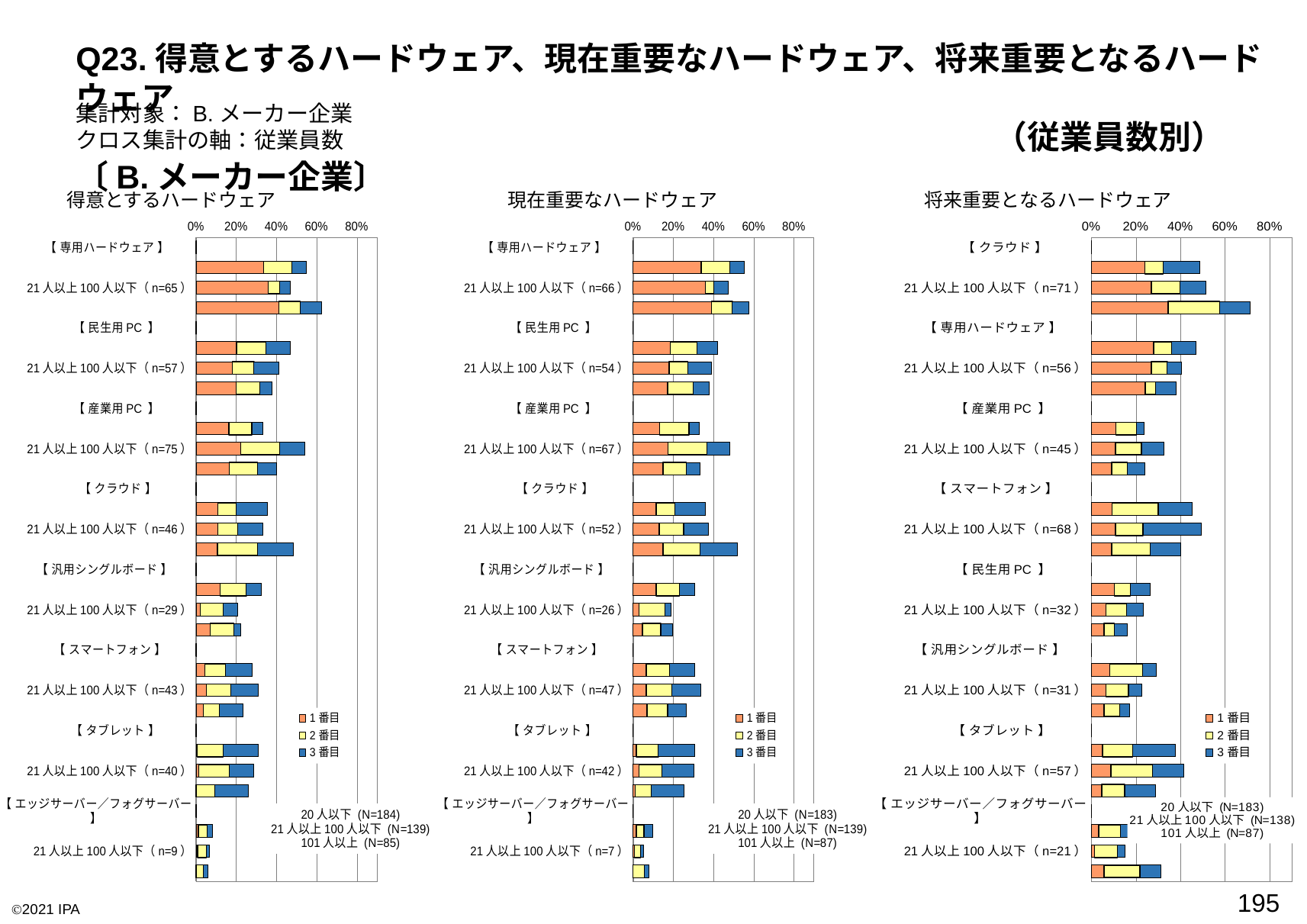

Q23.得意とするハードウェア、現在重要なハードウェア、将来重要となるハードウェア
　　　　　　　　　　　　　　　　　　　　　　　　　　　　（従業員数別） 〔B.メーカー企業〕
集計対象：B.メーカー企業
クロス集計の軸：従業員数
得意とするハードウェア
現在重要なハードウェア
将来重要となるハードウェア

### Chart:

| Category | 1番目 | 2番目 | 3番目 |
|---|---|---|---|
| 【 専用ハードウェア 】        | 0.0 | 0.0 | 0.0 |
| 20人以下（n=101） | 0.33695652173913043 | 0.14130434782608695 | 0.07065217391304347 |
| 21人以上100人以下（n=65） | 0.3597122302158273 | 0.05755395683453238 | 0.050359712230215826 |
| 101人以上（n=53） | 0.4117647058823529 | 0.10588235294117647 | 0.10588235294117647 |
| 【 民生用PC 】           | 0.0 | 0.0 | 0.0 |
| 20人以下（n=86） | 0.20108695652173914 | 0.14673913043478262 | 0.11956521739130435 |
| 21人以上100人以下（n=57） | 0.17985611510791366 | 0.1079136690647482 | 0.1223021582733813 |
| 101人以上（n=32） | 0.2 | 0.11764705882352941 | 0.058823529411764705 |
| 【 産業用PC 】           | 0.0 | 0.0 | 0.0 |
| 20人以下（n=61） | 0.16304347826086957 | 0.11413043478260869 | 0.05434782608695652 |
| 21人以上100人以下（n=75） | 0.22302158273381295 | 0.19424460431654678 | 0.1223021582733813 |
| 101人以上（n=34） | 0.16470588235294117 | 0.1411764705882353 | 0.09411764705882353 |
| 【 クラウド 】            | 0.0 | 0.0 | 0.0 |
| 20人以下（n=65） | 0.10869565217391304 | 0.09239130434782608 | 0.15217391304347827 |
| 21人以上100人以下（n=46） | 0.1079136690647482 | 0.10071942446043165 | 0.1223021582733813 |
| 101人以上（n=41） | 0.10588235294117647 | 0.2 | 0.17647058823529413 |
| 【 汎用シングルボード 】       | 0.0 | 0.0 | 0.0 |
| 20人以下（n=60） | 0.11956521739130435 | 0.13043478260869565 | 0.07608695652173914 |
| 21人以上100人以下（n=29） | 0.02158273381294964 | 0.11510791366906475 | 0.07194244604316546 |
| 101人以上（n=19） | 0.07058823529411765 | 0.11764705882352941 | 0.03529411764705882 |
| 【 スマートフォン 】         | 0.0 | 0.0 | 0.0 |
| 20人以下（n=51） | 0.043478260869565216 | 0.10326086956521739 | 0.13043478260869565 |
| 21人以上100人以下（n=43） | 0.050359712230215826 | 0.1223021582733813 | 0.1366906474820144 |
| 101人以上（n=20） | 0.03529411764705882 | 0.08235294117647059 | 0.11764705882352941 |
| 【 タブレット 】           | 0.0 | 0.0 | 0.0 |
| 20人以下（n=57） | 0.005434782608695652 | 0.13043478260869565 | 0.17391304347826086 |
| 21人以上100人以下（n=40） | 0.014388489208633094 | 0.1510791366906475 | 0.1223021582733813 |
| 101人以上（n=22） | 0.0 | 0.09411764705882353 | 0.16470588235294117 |
| 【 エッジサーバー／フォグサーバー 】 | 0.0 | 0.0 | 0.0 |
| 20人以下（n=15） | 0.010869565217391304 | 0.043478260869565216 | 0.02717391304347826 |
| 21人以上100人以下（n=9） | 0.007194244604316547 | 0.04316546762589928 | 0.014388489208633094 |
| 101人以上（n=5） | 0.0 | 0.03529411764705882 | 0.023529411764705882 |

### Chart:

| Category | 1番目 | 2番目 | 3番目 |
|---|---|---|---|
| 【 専用ハードウェア 】        | 0.0 | 0.0 | 0.0 |
| 20人以下（n=101） | 0.33879781420765026 | 0.14207650273224043 | 0.07103825136612021 |
| 21人以上100人以下（n=66） | 0.3597122302158273 | 0.04316546762589928 | 0.07194244604316546 |
| 101人以上（n=50） | 0.39080459770114945 | 0.10344827586206896 | 0.08045977011494253 |
| 【 民生用PC 】           | 0.0 | 0.0 | 0.0 |
| 20人以下（n=77） | 0.18579234972677597 | 0.13114754098360656 | 0.10382513661202186 |
| 21人以上100人以下（n=54） | 0.17985611510791366 | 0.09352517985611511 | 0.11510791366906475 |
| 101人以上（n=33） | 0.1724137931034483 | 0.12643678160919541 | 0.08045977011494253 |
| 【 産業用PC 】           | 0.0 | 0.0 | 0.0 |
| 20人以下（n=60） | 0.13114754098360656 | 0.14754098360655737 | 0.04918032786885246 |
| 21人以上100人以下（n=67） | 0.17266187050359713 | 0.19424460431654678 | 0.11510791366906475 |
| 101人以上（n=29） | 0.14942528735632185 | 0.11494252873563218 | 0.06896551724137931 |
| 【 クラウド 】            | 0.0 | 0.0 | 0.0 |
| 20人以下（n=66） | 0.11475409836065574 | 0.09289617486338798 | 0.15300546448087432 |
| 21人以上100人以下（n=52） | 0.12949640287769784 | 0.1223021582733813 | 0.1223021582733813 |
| 101人以上（n=45） | 0.14942528735632185 | 0.1839080459770115 | 0.1839080459770115 |
| 【 汎用シングルボード 】       | 0.0 | 0.0 | 0.0 |
| 20人以下（n=56） | 0.11475409836065574 | 0.11475409836065574 | 0.07650273224043716 |
| 21人以上100人以下（n=26） | 0.02877697841726619 | 0.12949640287769784 | 0.02877697841726619 |
| 101人以上（n=17） | 0.04597701149425287 | 0.09195402298850575 | 0.05747126436781609 |
| 【 スマートフォン 】         | 0.0 | 0.0 | 0.0 |
| 20人以下（n=56） | 0.06557377049180328 | 0.11475409836065574 | 0.12568306010928962 |
| 21人以上100人以下（n=47） | 0.06474820143884892 | 0.12949640287769784 | 0.14388489208633093 |
| 101人以上（n=23） | 0.06896551724137931 | 0.10344827586206896 | 0.09195402298850575 |
| 【 タブレット 】           | 0.0 | 0.0 | 0.0 |
| 20人以下（n=56） | 0.01639344262295082 | 0.1092896174863388 | 0.18032786885245902 |
| 21人以上100人以下（n=42） | 0.02877697841726619 | 0.11510791366906475 | 0.15827338129496402 |
| 101人以上（n=22） | 0.011494252873563218 | 0.08045977011494253 | 0.16091954022988506 |
| 【 エッジサーバー／フォグサーバー 】 | 0.0 | 0.0 | 0.0 |
| 20人以下（n=18） | 0.01639344262295082 | 0.03825136612021858 | 0.04371584699453552 |
| 21人以上100人以下（n=7） | 0.007194244604316547 | 0.02877697841726619 | 0.014388489208633094 |
| 101人以上（n=7） | 0.0 | 0.05747126436781609 | 0.022988505747126436 |

### Chart:

| Category | 1番目 | 2番目 | 3番目 |
|---|---|---|---|
| 【 クラウド 】            | 0.0 | 0.0 | 0.0 |
| 20人以下（n=89） | 0.24043715846994534 | 0.08196721311475409 | 0.16393442622950818 |
| 21人以上100人以下（n=71） | 0.26811594202898553 | 0.13043478260869565 | 0.11594202898550725 |
| 101人以上（n=62） | 0.3448275862068966 | 0.22988505747126436 | 0.13793103448275862 |
| 【 専用ハードウェア 】        | 0.0 | 0.0 | 0.0 |
| 20人以下（n=86） | 0.2786885245901639 | 0.08196721311475409 | 0.1092896174863388 |
| 21人以上100人以下（n=56） | 0.26811594202898553 | 0.07246376811594203 | 0.06521739130434782 |
| 101人以上（n=33） | 0.2413793103448276 | 0.04597701149425287 | 0.09195402298850575 |
| 【 産業用PC 】           | 0.0 | 0.0 | 0.0 |
| 20人以下（n=43） | 0.1092896174863388 | 0.09289617486338798 | 0.03278688524590164 |
| 21人以上100人以下（n=45） | 0.10869565217391304 | 0.11594202898550725 | 0.10144927536231885 |
| 101人以上（n=21） | 0.09195402298850575 | 0.06896551724137931 | 0.08045977011494253 |
| 【 スマートフォン 】         | 0.0 | 0.0 | 0.0 |
| 20人以下（n=83） | 0.09289617486338798 | 0.20765027322404372 | 0.15300546448087432 |
| 21人以上100人以下（n=68） | 0.10869565217391304 | 0.12318840579710146 | 0.2608695652173913 |
| 101人以上（n=35） | 0.09195402298850575 | 0.1724137931034483 | 0.13793103448275862 |
| 【 民生用PC 】           | 0.0 | 0.0 | 0.0 |
| 20人以下（n=48） | 0.10382513661202186 | 0.07103825136612021 | 0.08743169398907104 |
| 21人以上100人以下（n=32） | 0.06521739130434782 | 0.09420289855072464 | 0.07246376811594203 |
| 101人以上（n=14） | 0.05747126436781609 | 0.04597701149425287 | 0.05747126436781609 |
| 【 汎用シングルボード 】       | 0.0 | 0.0 | 0.0 |
| 20人以下（n=53） | 0.08196721311475409 | 0.14754098360655737 | 0.060109289617486336 |
| 21人以上100人以下（n=31） | 0.06521739130434782 | 0.10144927536231885 | 0.057971014492753624 |
| 101人以上（n=15） | 0.05747126436781609 | 0.06896551724137931 | 0.04597701149425287 |
| 【 タブレット 】           | 0.0 | 0.0 | 0.0 |
| 20人以下（n=69） | 0.04918032786885246 | 0.1366120218579235 | 0.1912568306010929 |
| 21人以上100人以下（n=57） | 0.08695652173913043 | 0.18840579710144928 | 0.13768115942028986 |
| 101人以上（n=25） | 0.04597701149425287 | 0.10344827586206896 | 0.13793103448275862 |
| 【 エッジサーバー／フォグサーバー 】 | 0.0 | 0.0 | 0.0 |
| 20人以下（n=34） | 0.03278688524590164 | 0.09836065573770492 | 0.0546448087431694 |
| 21人以上100人以下（n=21） | 0.014492753623188406 | 0.10144927536231885 | 0.036231884057971016 |
| 101人以上（n=27） | 0.05747126436781609 | 0.16091954022988506 | 0.09195402298850575 |